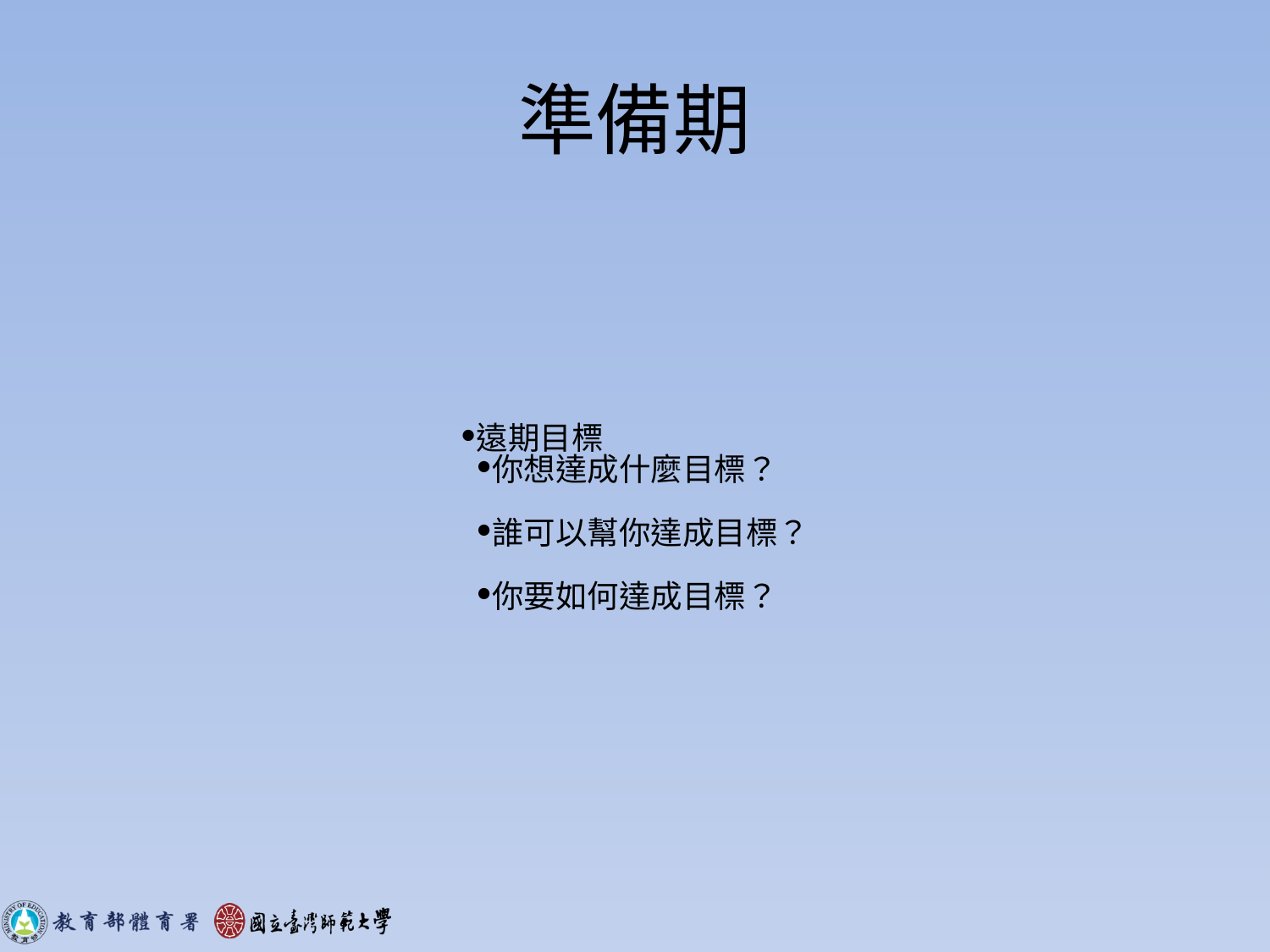

# 準備期
遠期目標
你想達成什麼目標？

誰可以幫你達成目標？

你要如何達成目標？